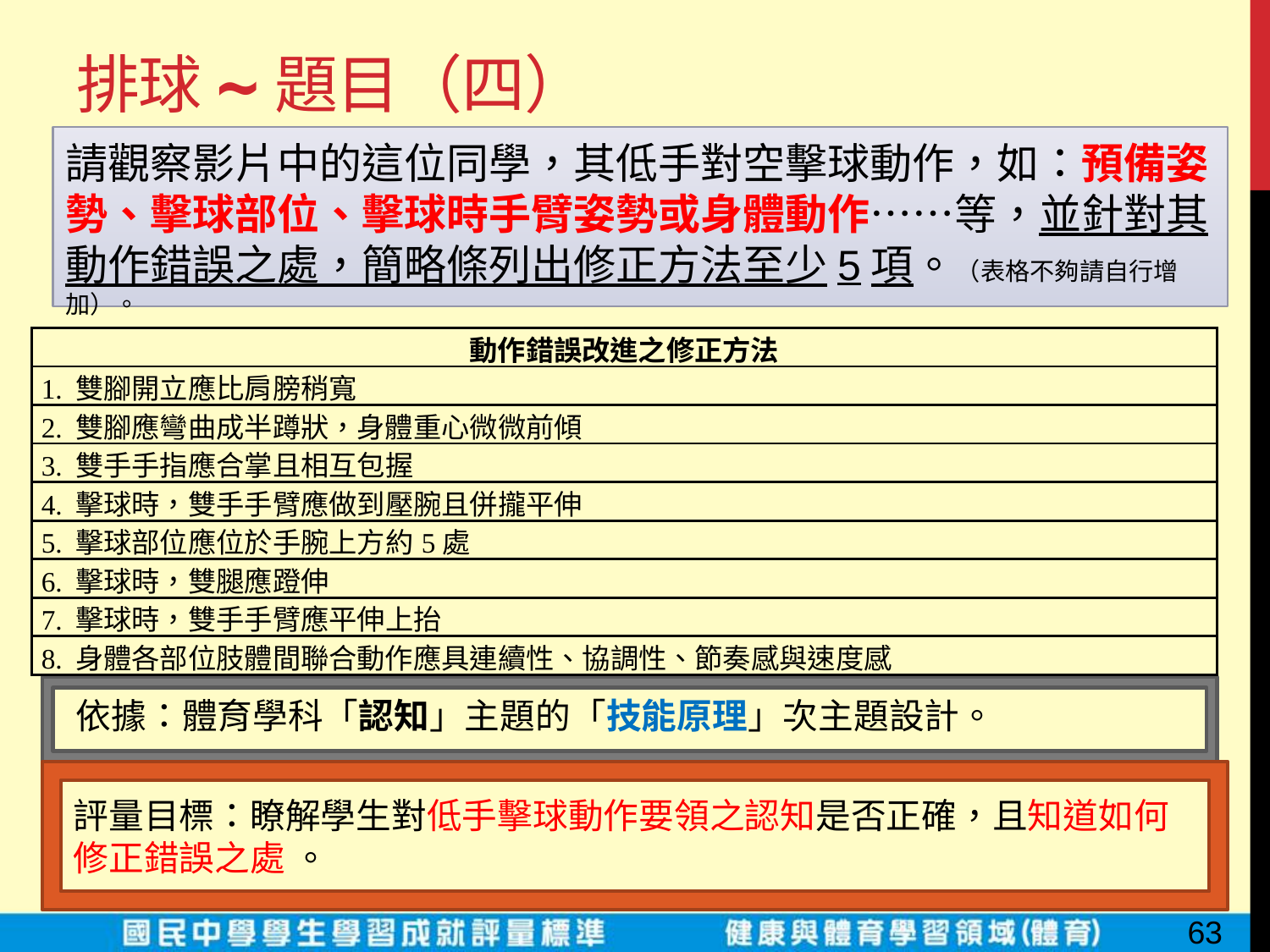

# 排球~題目（四）

請觀察影片中的這位同學，其低手對空擊球動作，如：預備姿勢、擊球部位、擊球時手臂姿勢或身體動作……等，並針對其動作錯誤之處，簡略條列出修正方法至少5項。（表格不夠請自行增加）。

| 動作錯誤改進之修正方法 |
| --- |
| 1. 雙腳開立應比肩膀稍寬 |
| 2. 雙腳應彎曲成半蹲狀，身體重心微微前傾 |
| 3. 雙手手指應合掌且相互包握 |
| 4. 擊球時，雙手手臂應做到壓腕且併攏平伸 |
| 5. 擊球部位應位於手腕上方約5處 |
| 6. 擊球時，雙腿應蹬伸 |
| 7. 擊球時，雙手手臂應平伸上抬 |
| 8. 身體各部位肢體間聯合動作應具連續性、協調性、節奏感與速度感 |

依據：體育學科「認知」主題的「技能原理」次主題設計。
評量目標：瞭解學生對低手擊球動作要領之認知是否正確，且知道如何修正錯誤之處 。
63